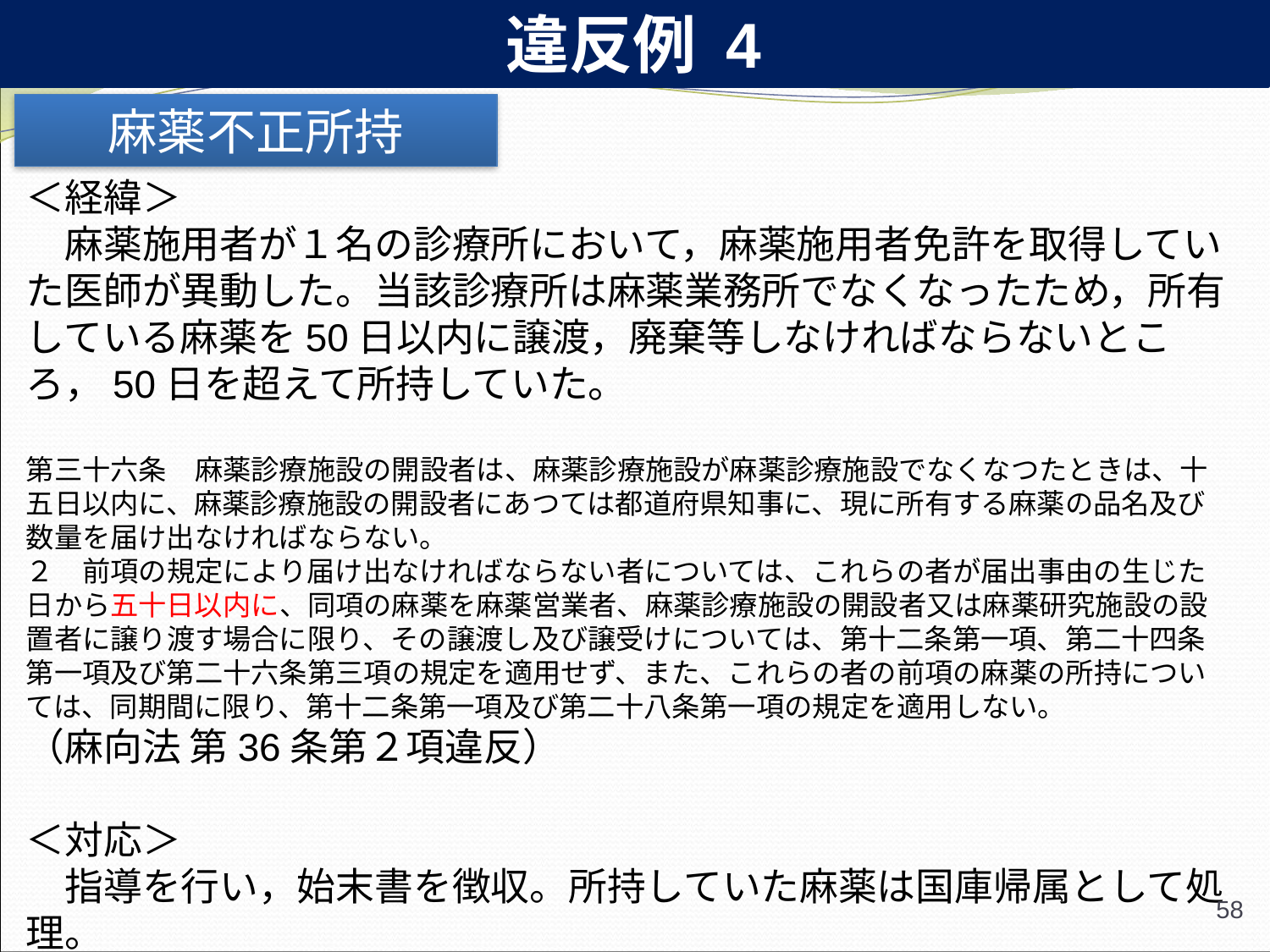

違反例 4
麻薬不正所持
＜経緯＞
　麻薬施用者が１名の診療所において，麻薬施用者免許を取得していた医師が異動した。当該診療所は麻薬業務所でなくなったため，所有している麻薬を50日以内に譲渡，廃棄等しなければならないところ，50日を超えて所持していた。

第三十六条　麻薬診療施設の開設者は、麻薬診療施設が麻薬診療施設でなくなつたときは、十五日以内に、麻薬診療施設の開設者にあつては都道府県知事に、現に所有する麻薬の品名及び数量を届け出なければならない。
２　前項の規定により届け出なければならない者については、これらの者が届出事由の生じた日から五十日以内に、同項の麻薬を麻薬営業者、麻薬診療施設の開設者又は麻薬研究施設の設置者に譲り渡す場合に限り、その譲渡し及び譲受けについては、第十二条第一項、第二十四条第一項及び第二十六条第三項の規定を適用せず、また、これらの者の前項の麻薬の所持については、同期間に限り、第十二条第一項及び第二十八条第一項の規定を適用しない。
（麻向法 第36条第２項違反）

＜対応＞
　指導を行い，始末書を徴収。所持していた麻薬は国庫帰属として処理。
58